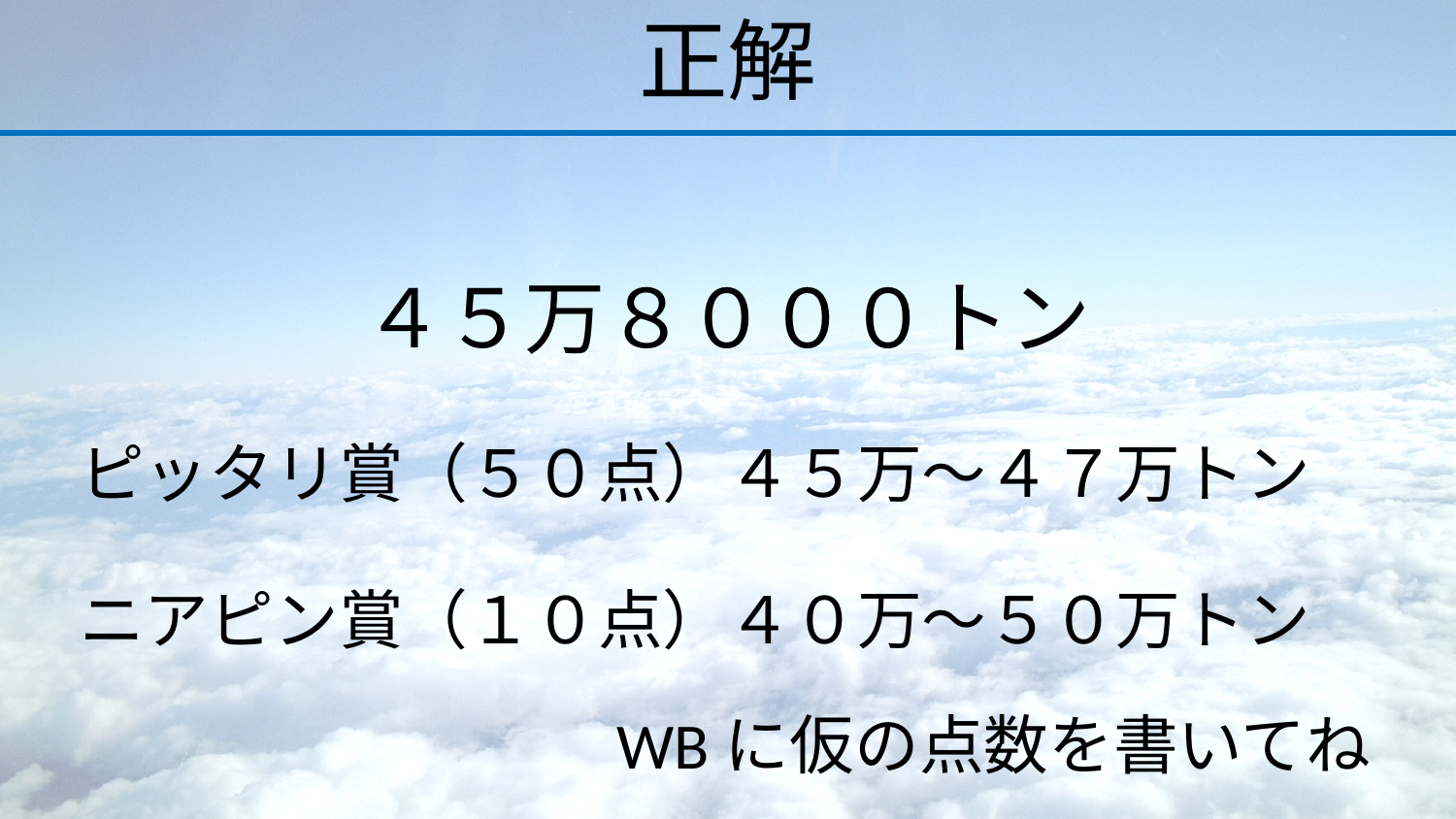

# 正解
４５万８０００トン
ピッタリ賞（５０点）４５万～４７万トン
ニアピン賞（１０点）４０万～５０万トン
WBに仮の点数を書いてね